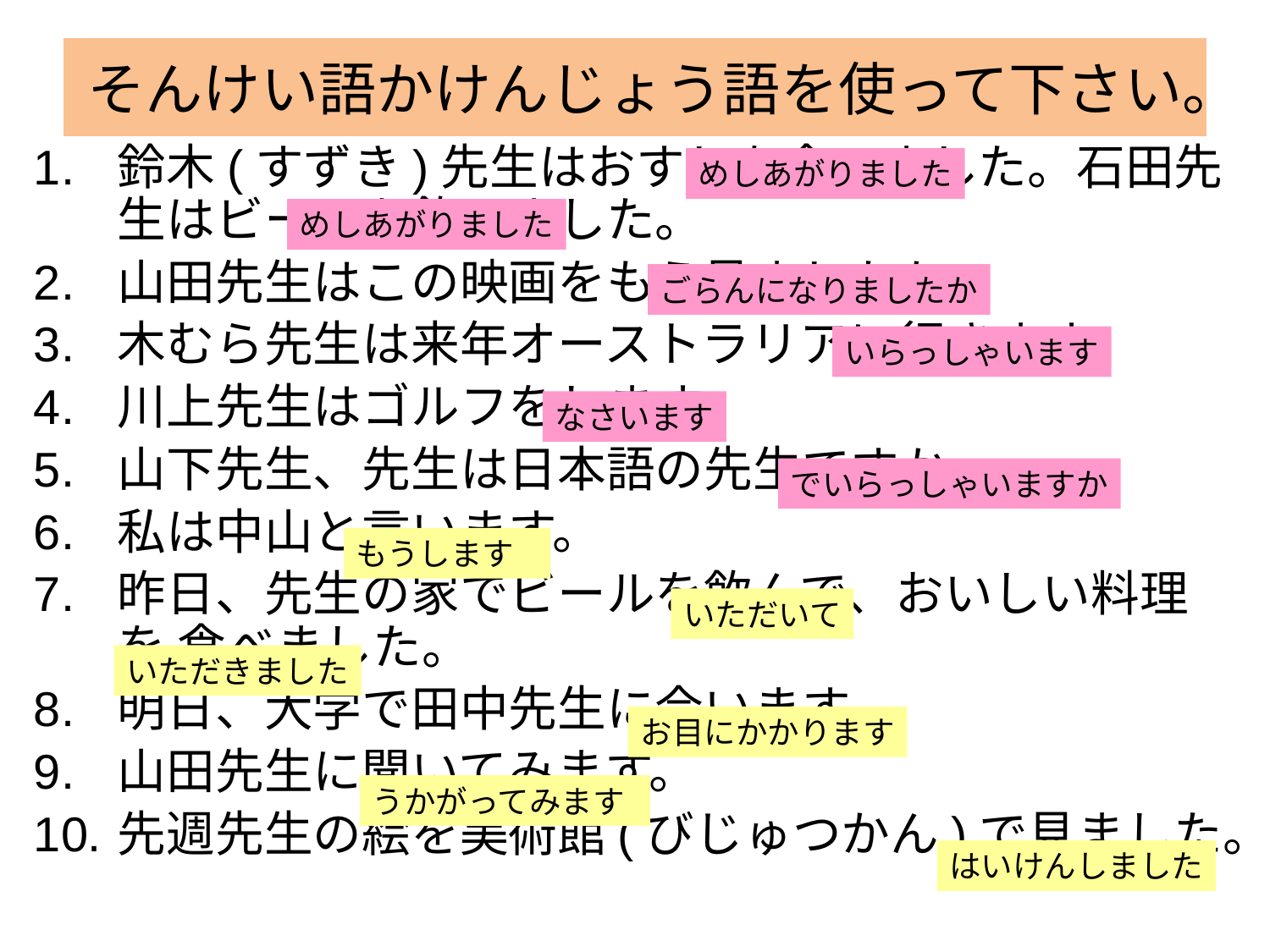

# そんけい語かけんじょう語を使って下さい。
鈴木(すずき)先生はおすしを食べました。石田先生はビールを飲みました。
山田先生はこの映画をもう見ましたか。
木むら先生は来年オーストラリアに行きます。
川上先生はゴルフをします。
山下先生、先生は日本語の先生ですか。
私は中山と言います。
昨日、先生の家でビールを飲んで、おいしい料理を 食べました。
明日、大学で田中先生に会います。
山田先生に聞いてみます。
先週先生の絵を美術館(びじゅつかん)で見ました。
めしあがりました
めしあがりました
ごらんになりましたか
いらっしゃいます
なさいます
でいらっしゃいますか
もうします
いただいて
いただきました
お目にかかります
うかがってみます
はいけんしました